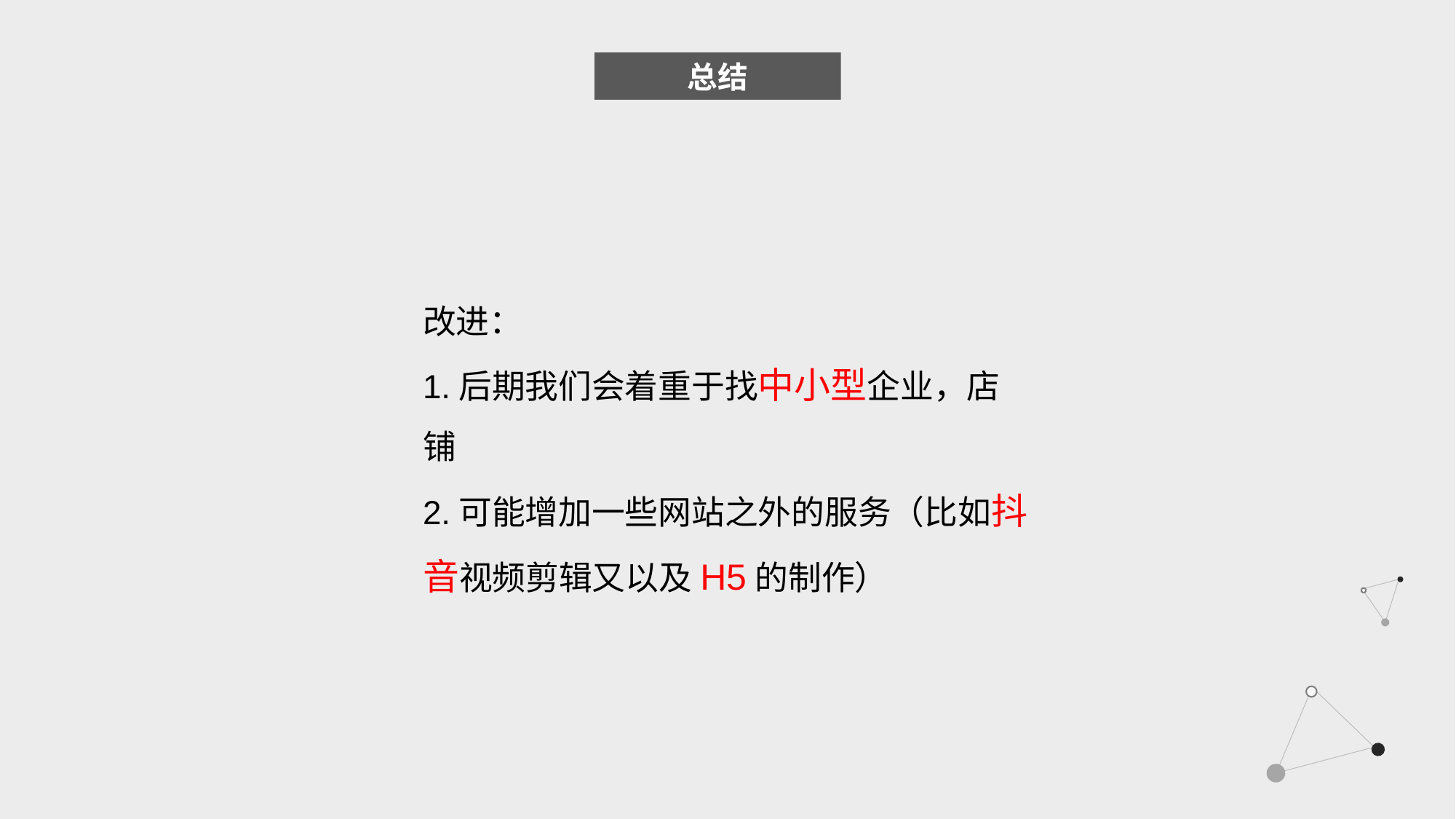

总结
改进：
1.后期我们会着重于找中小型企业，店铺
2.可能增加一些网站之外的服务（比如抖音视频剪辑又以及H5的制作）